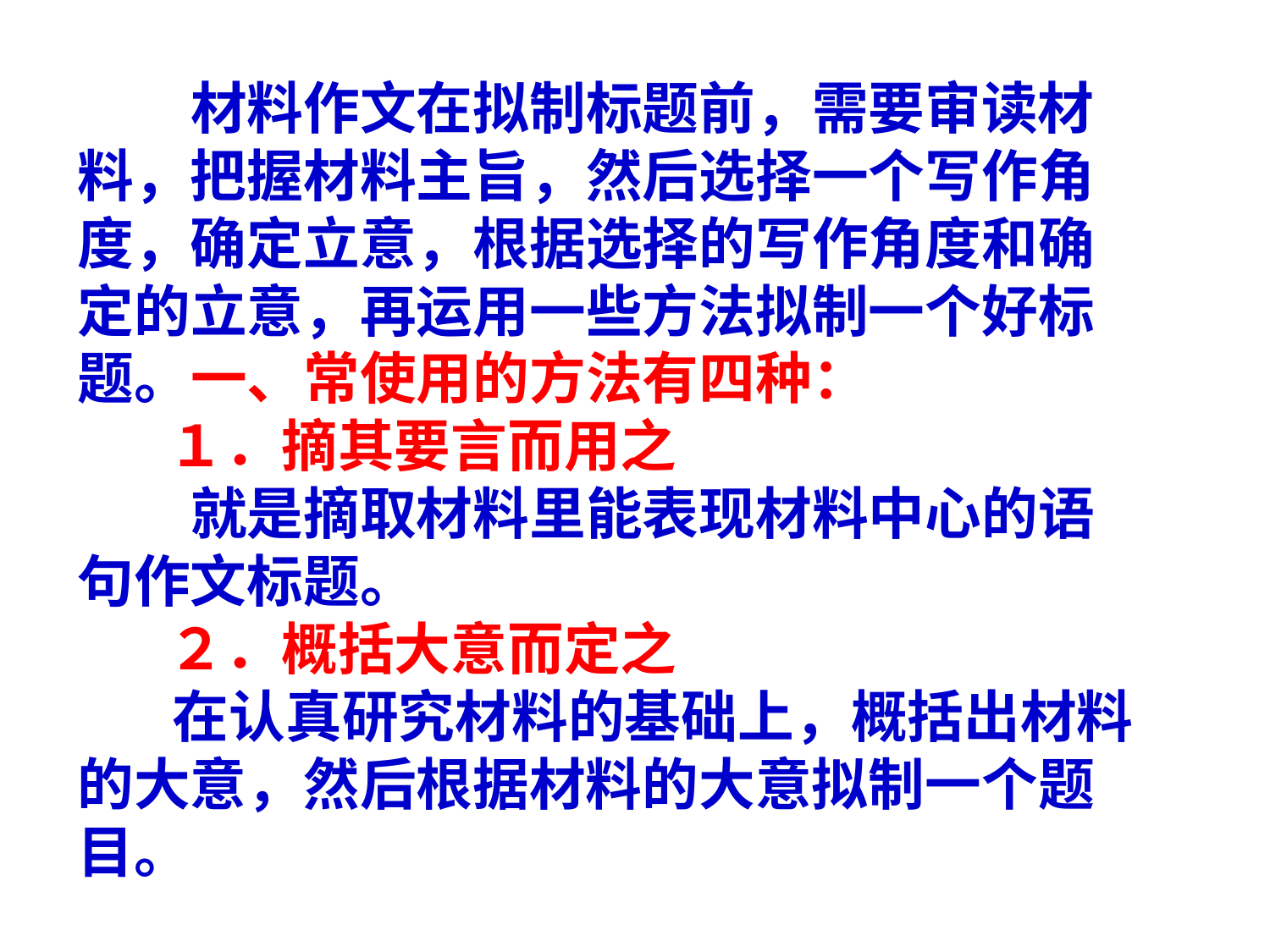

材料作文在拟制标题前，需要审读材料，把握材料主旨，然后选择一个写作角度，确定立意，根据选择的写作角度和确定的立意，再运用一些方法拟制一个好标题。一、常使用的方法有四种：
      １．摘其要言而用之
　　就是摘取材料里能表现材料中心的语句作文标题。
      ２．概括大意而定之
　   在认真研究材料的基础上，概括出材料的大意，然后根据材料的大意拟制一个题目。